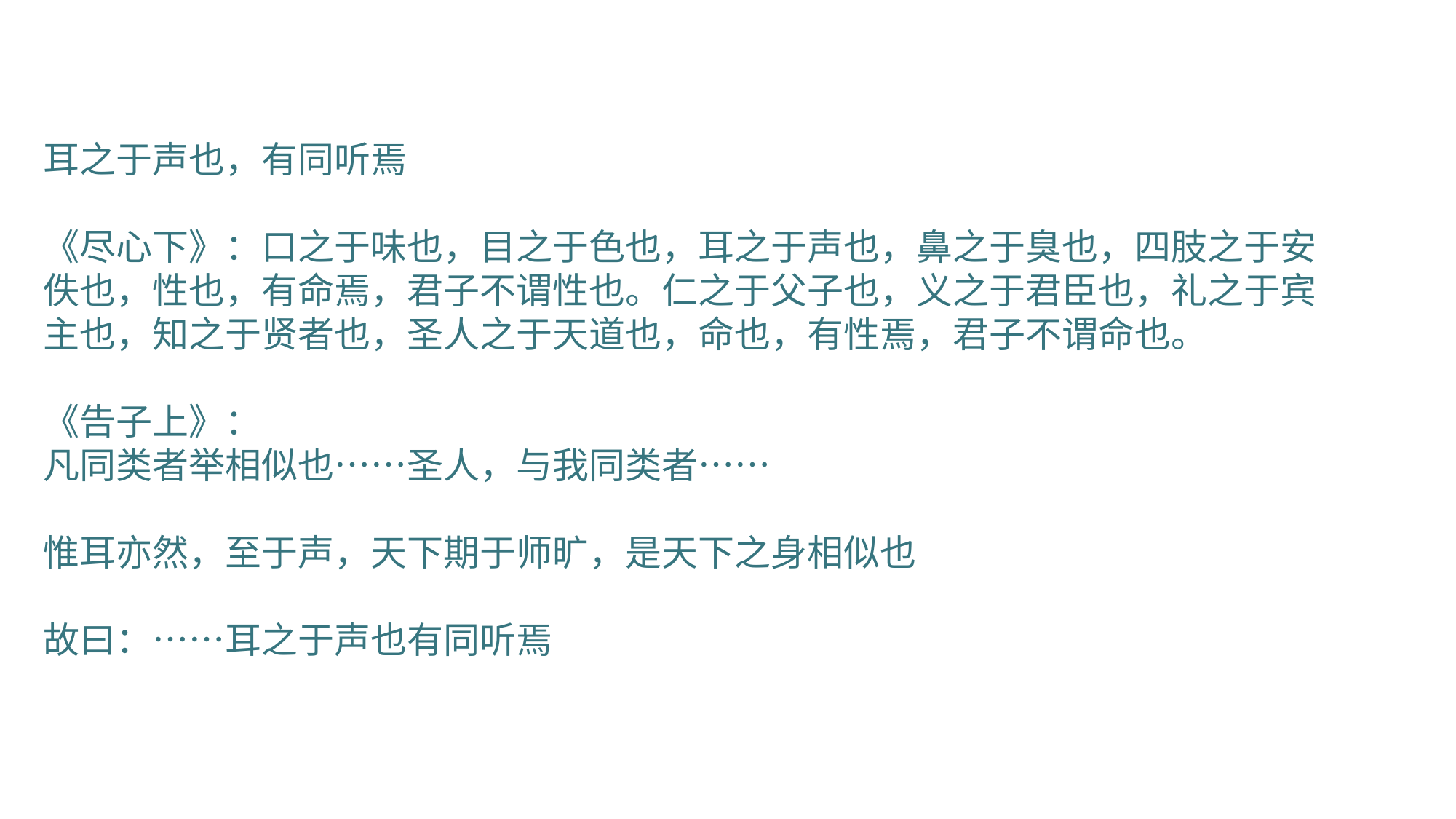

耳之于声也，有同听焉

《尽心下》：口之于味也，目之于色也，耳之于声也，鼻之于臭也，四肢之于安佚也，性也，有命焉，君子不谓性也。仁之于父子也，义之于君臣也，礼之于宾主也，知之于贤者也，圣人之于天道也，命也，有性焉，君子不谓命也。

《告子上》：
凡同类者举相似也……圣人，与我同类者……

惟耳亦然，至于声，天下期于师旷，是天下之身相似也

故曰：……耳之于声也有同听焉